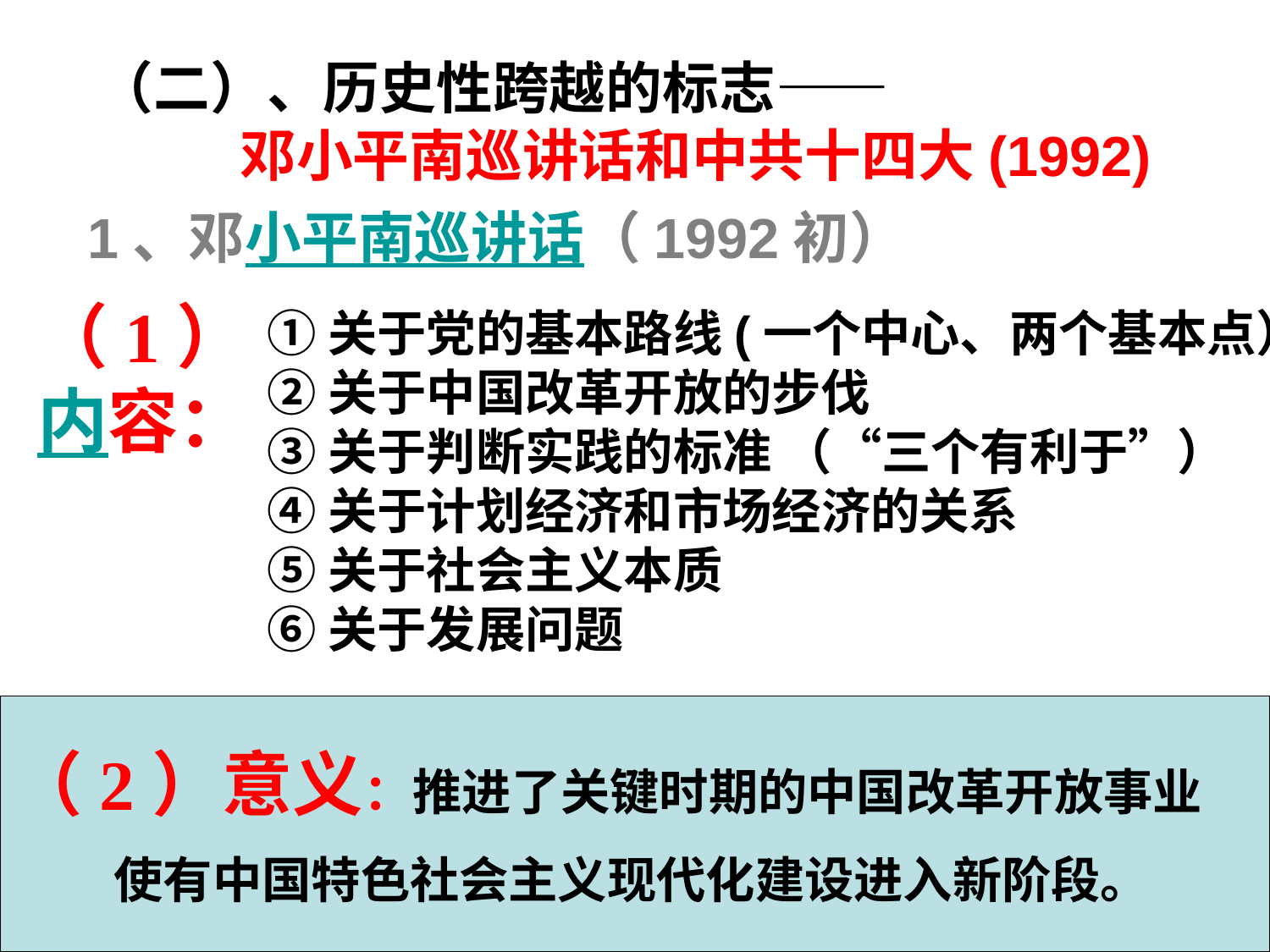

（二）、历史性跨越的标志——
          邓小平南巡讲话和中共十四大(1992)
1、邓小平南巡讲话（1992初）
（1）
内容：
①关于党的基本路线(一个中心、两个基本点）
②关于中国改革开放的步伐
③关于判断实践的标准 （“三个有利于”）
④关于计划经济和市场经济的关系
⑤关于社会主义本质
⑥关于发展问题

（2）意义：推进了关键时期的中国改革开放事业
        使有中国特色社会主义现代化建设进入新阶段。